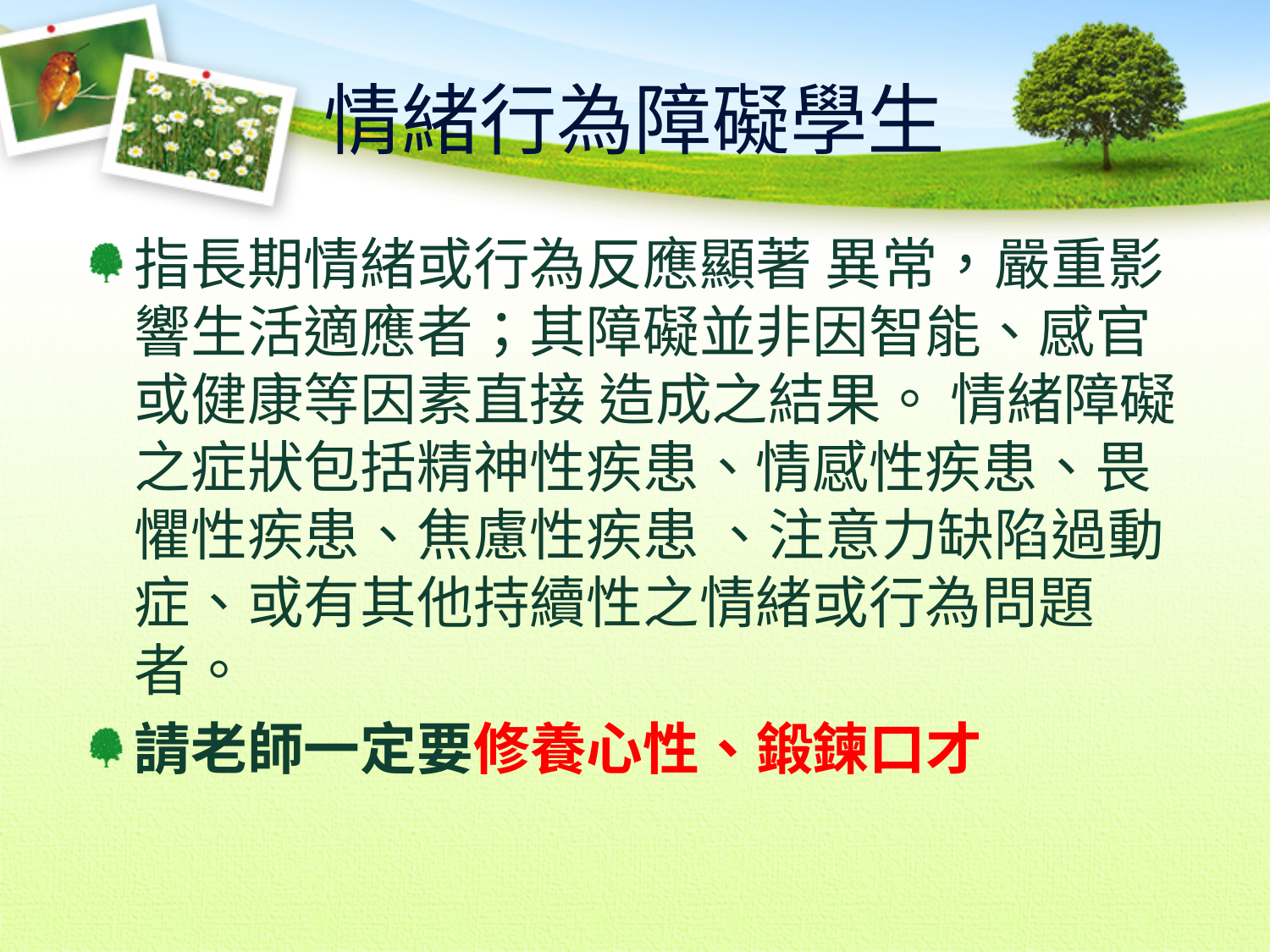

# 情緒行為障礙學生
指長期情緒或行為反應顯著 異常，嚴重影響生活適應者；其障礙並非因智能、感官或健康等因素直接 造成之結果。 情緒障礙之症狀包括精神性疾患、情感性疾患、畏懼性疾患、焦慮性疾患 、注意力缺陷過動症、或有其他持續性之情緒或行為問題者。
請老師一定要修養心性、鍛鍊口才